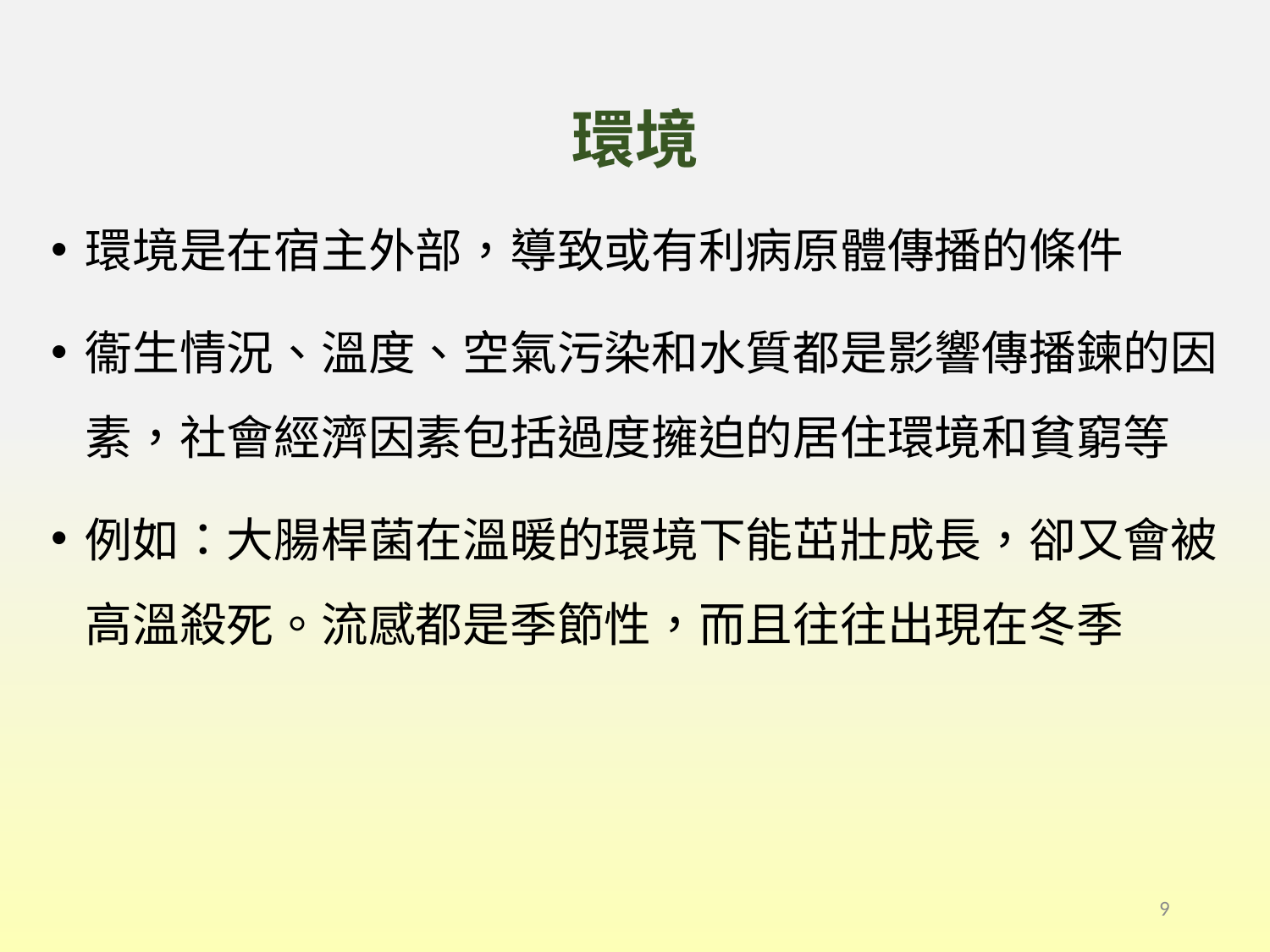

# 環境
環境是在宿主外部，導致或有利病原體傳播的條件
衞生情況、溫度、空氣污染和水質都是影響傳播鍊的因素，社會經濟因素包括過度擁迫的居住環境和貧窮等
例如：大腸桿菌在溫暖的環境下能茁壯成長，卻又會被高溫殺死。流感都是季節性，而且往往出現在冬季
9